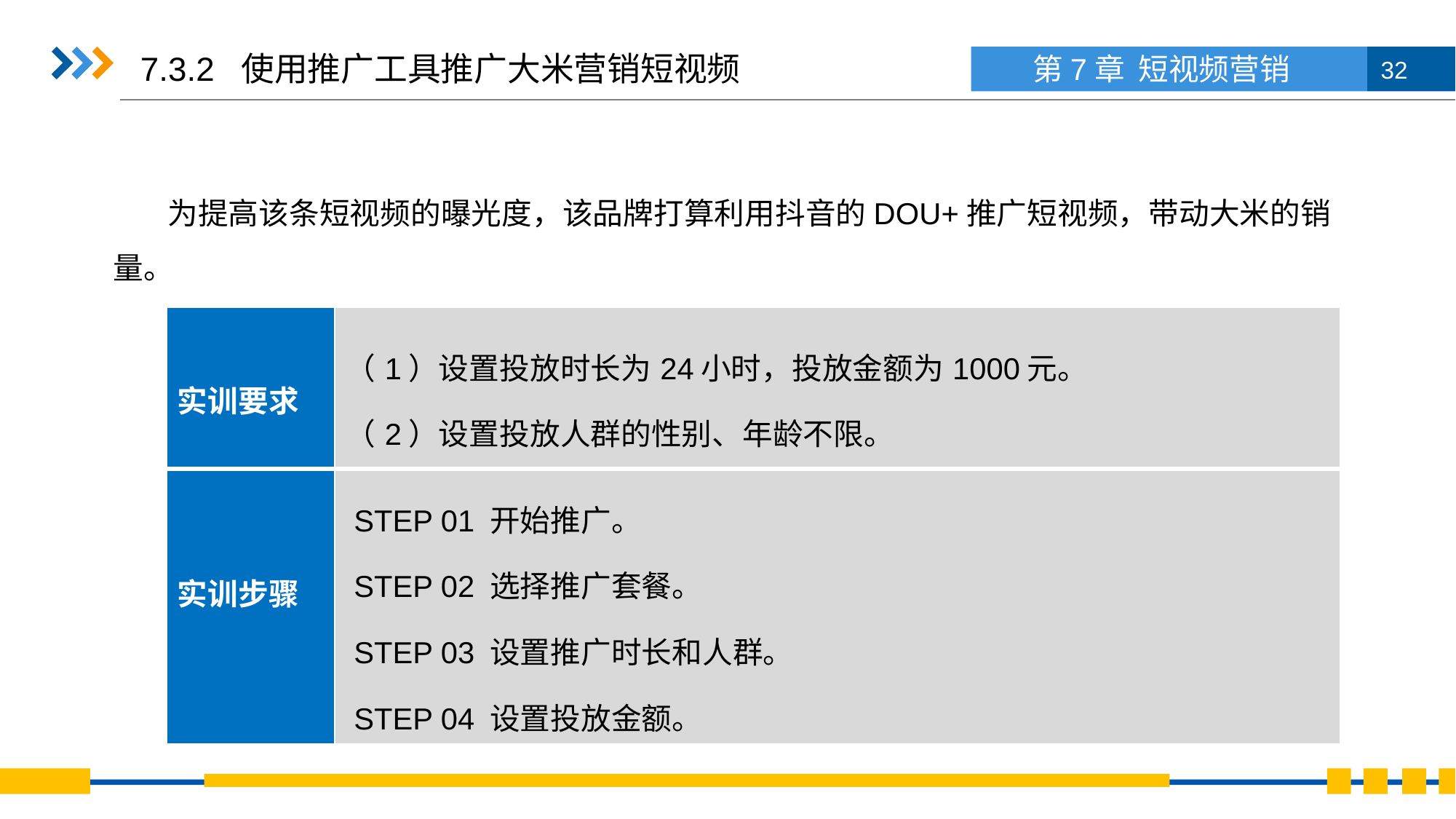

7.3.2  使用推广工具推广大米营销短视频
为提高该条短视频的曝光度，该品牌打算利用抖音的DOU+推广短视频，带动大米的销量。
| 实训要求 | （1）设置投放时长为24小时，投放金额为1000元。 （2）设置投放人群的性别、年龄不限。 |
| --- | --- |
| 实训步骤 | STEP 01 开始推广。 STEP 02 选择推广套餐。 STEP 03 设置推广时长和人群。 STEP 04 设置投放金额。 |